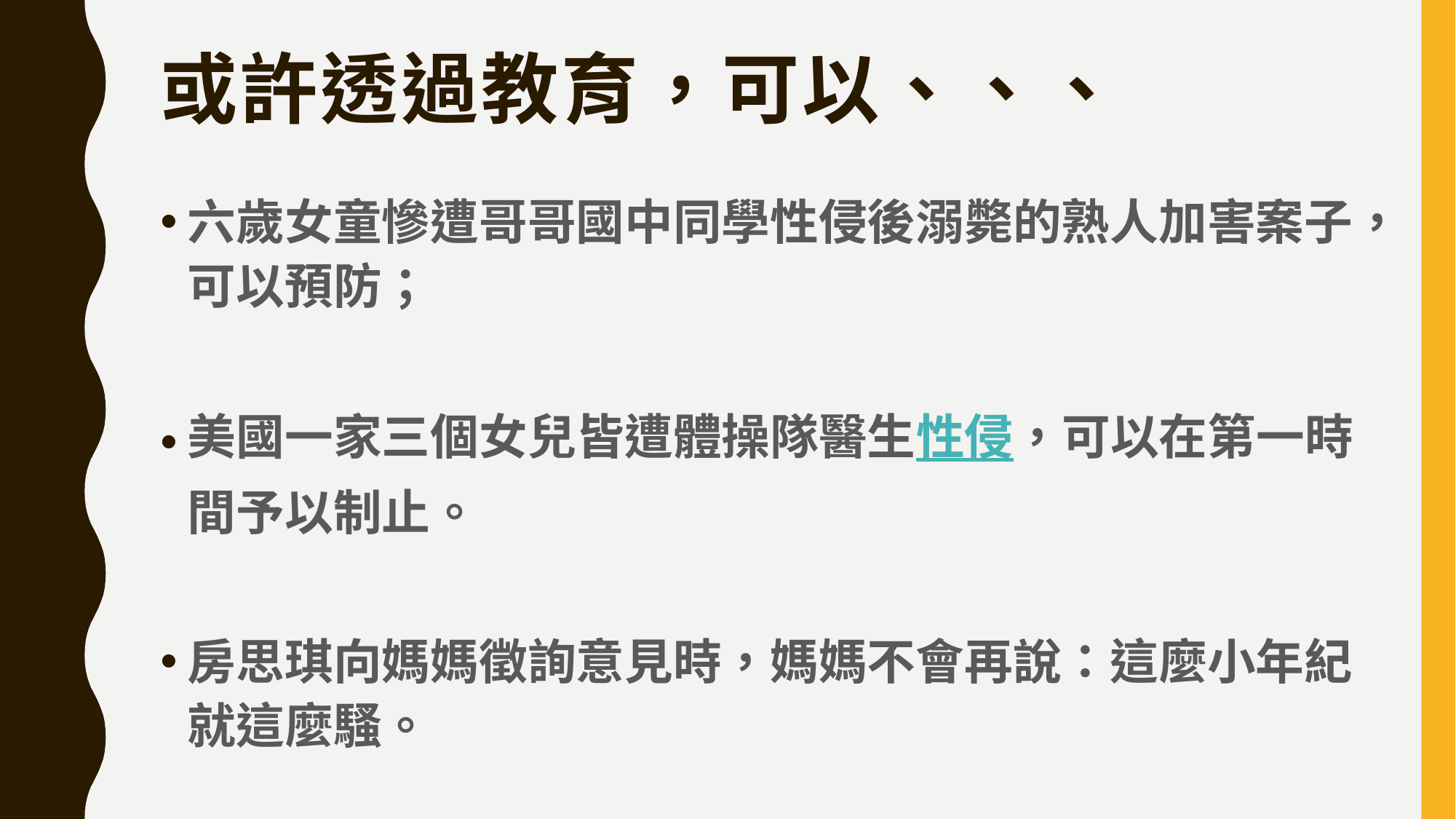

# 或許透過教育，可以、、、
六歲女童慘遭哥哥國中同學性侵後溺斃的熟人加害案子，可以預防；

美國一家三個女兒皆遭體操隊醫生性侵，可以在第一時間予以制止。

房思琪向媽媽徵詢意見時，媽媽不會再說：這麼小年紀就這麼騷。